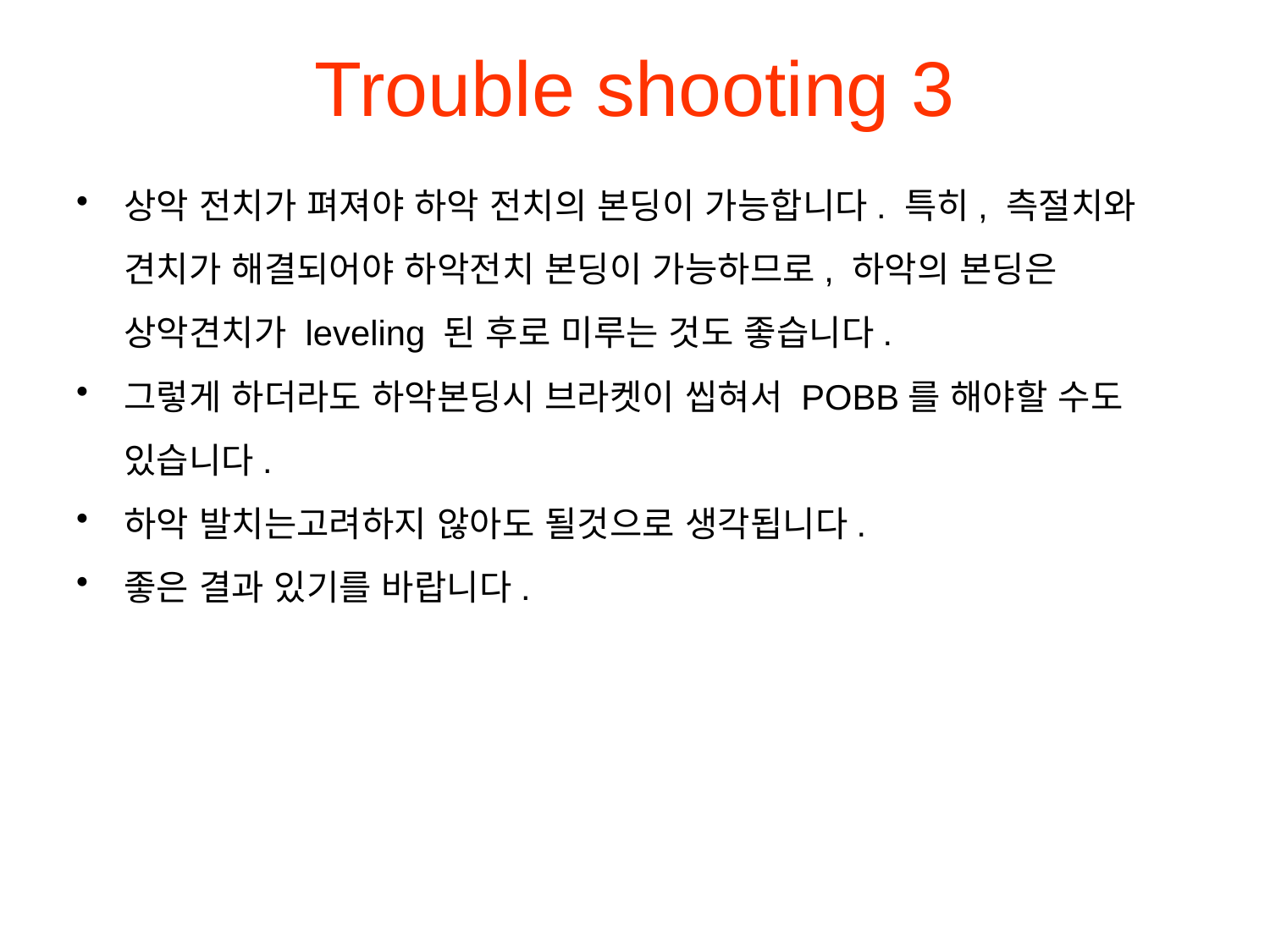

# Trouble shooting 3
상악 전치가 펴져야 하악 전치의 본딩이 가능합니다. 특히, 측절치와 견치가 해결되어야 하악전치 본딩이 가능하므로, 하악의 본딩은 상악견치가 leveling 된 후로 미루는 것도 좋습니다.
그렇게 하더라도 하악본딩시 브라켓이 씹혀서 POBB를 해야할 수도 있습니다.
하악 발치는고려하지 않아도 될것으로 생각됩니다.
좋은 결과 있기를 바랍니다.